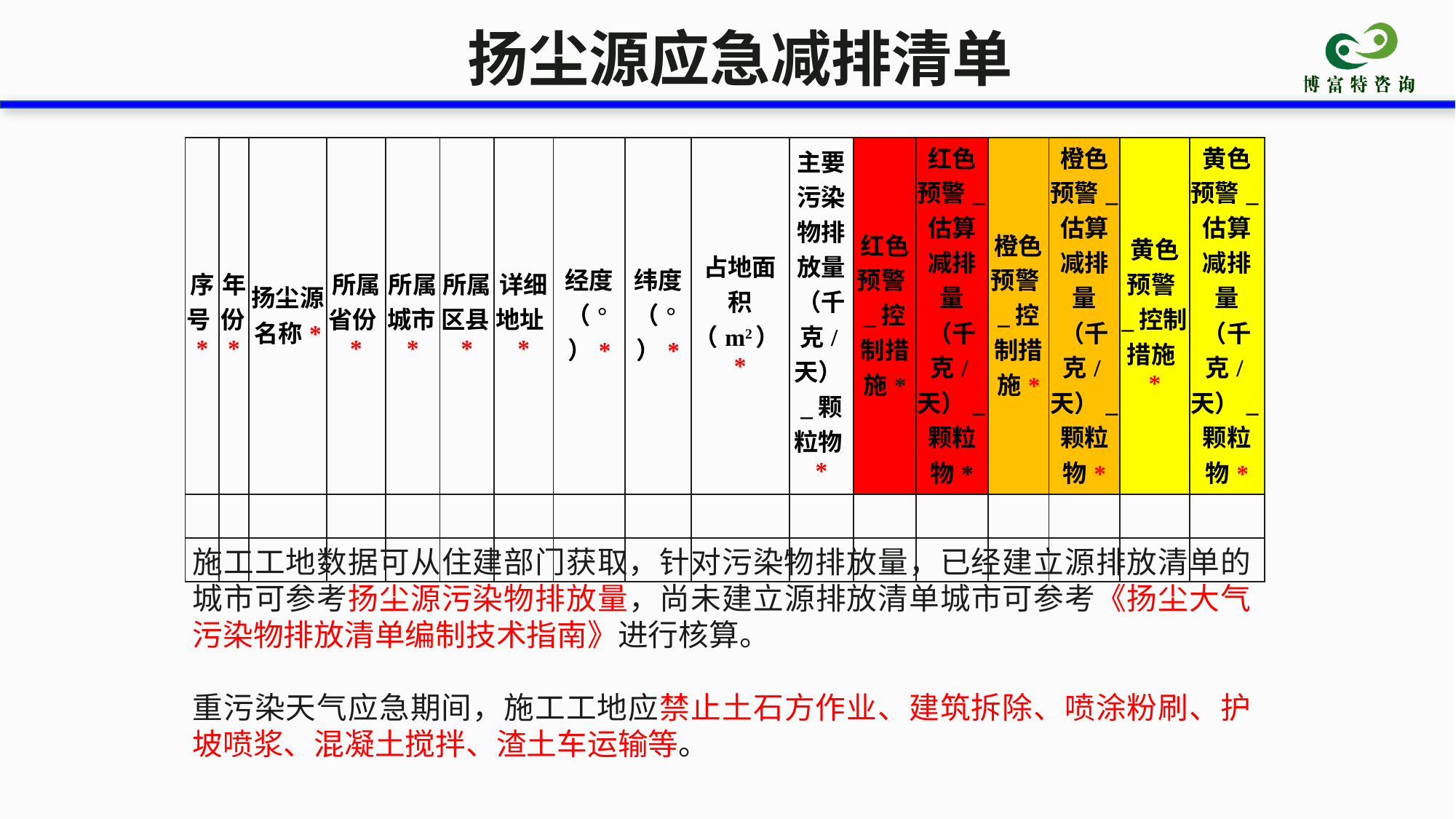

扬尘源应急减排清单

| 序号\* | 年份\* | 扬尘源名称\* | 所属省份\* | 所属城市\* | 所属区县\* | 详细地址\* | 经度（°）\* | 纬度（°）\* | 占地面积（m2）\* | 主要污染物排放量（千克/天）\_颗粒物\* | 红色预警\_控制措施\* | 红色预警\_估算减排量（千克/天）\_颗粒物\* | 橙色预警\_控制措施\* | 橙色预警\_估算减排量（千克/天）\_颗粒物\* | 黄色预警\_控制措施\* | 黄色预警\_估算减排量（千克/天）\_颗粒物\* |
| --- | --- | --- | --- | --- | --- | --- | --- | --- | --- | --- | --- | --- | --- | --- | --- | --- |
|  |  |  |  |  |  |  |  |  |  |  |  |  |  |  |  |  |
|  |  |  |  |  |  |  |  |  |  |  |  |  |  |  |  |  |
施工工地数据可从住建部门获取，针对污染物排放量，已经建立源排放清单的城市可参考扬尘源污染物排放量，尚未建立源排放清单城市可参考《扬尘大气污染物排放清单编制技术指南》进行核算。

重污染天气应急期间，施工工地应禁止土石方作业、建筑拆除、喷涂粉刷、护坡喷浆、混凝土搅拌、渣土车运输等。